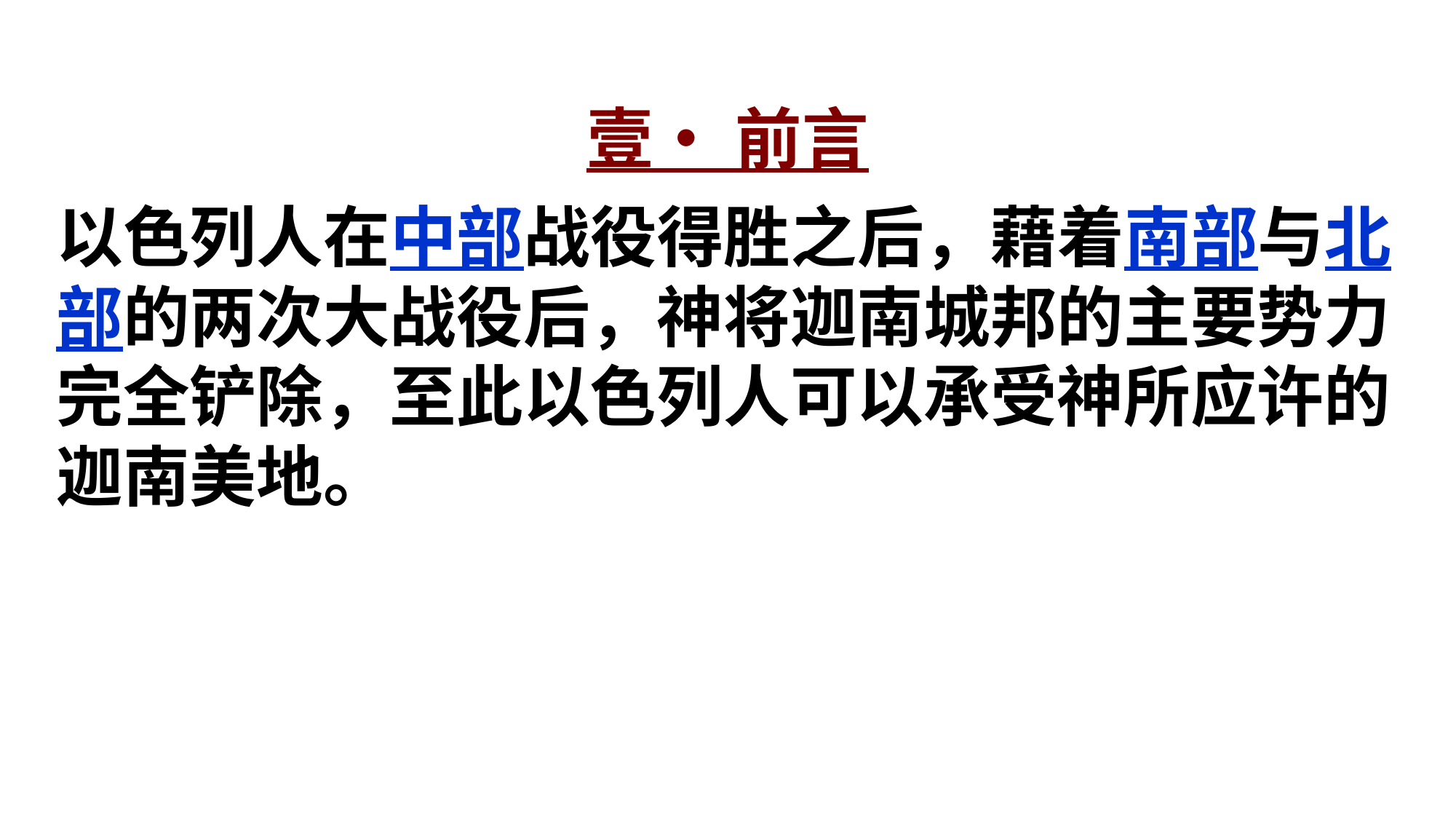

壹‧ 前言
以色列人在中部战役得胜之后，藉着南部与北部的两次大战役后，神将迦南城邦的主要势力完全铲除，至此以色列人可以承受神所应许的迦南美地。